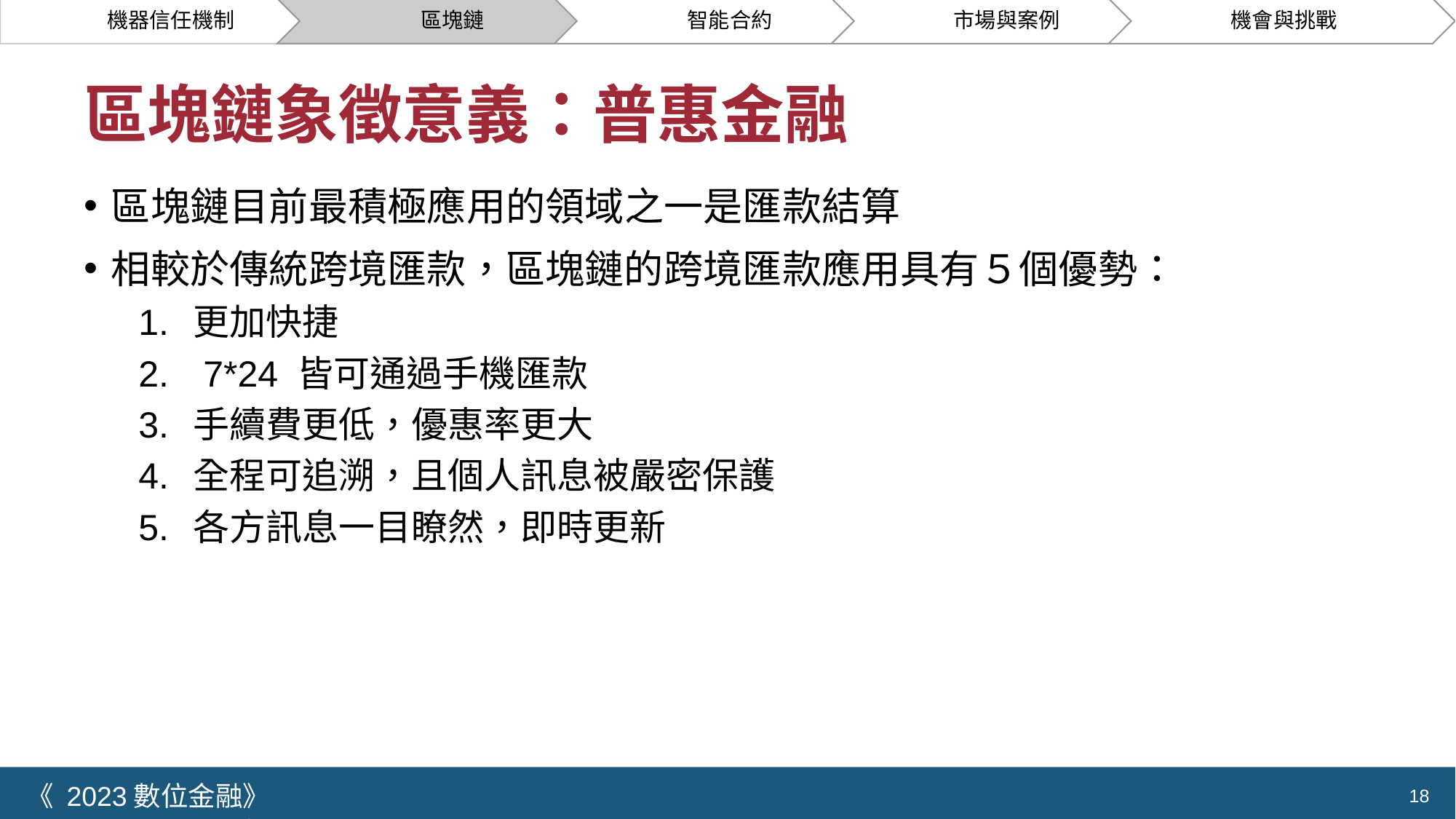

機器信任機制
區塊鏈
智能合約
市場與案例
機會與挑戰
# 區塊鏈象徵意義：普惠金融
區塊鏈目前最積極應用的領域之一是匯款結算
相較於傳統跨境匯款，區塊鏈的跨境匯款應用具有５個優勢：
更加快捷
 7*24 皆可通過手機匯款
手續費更低，優惠率更大
全程可追溯，且個人訊息被嚴密保護
各方訊息一目瞭然，即時更新

《 2023數位金融》                                                                                                                                            	NYCU.IIM.IEBI Lab
18